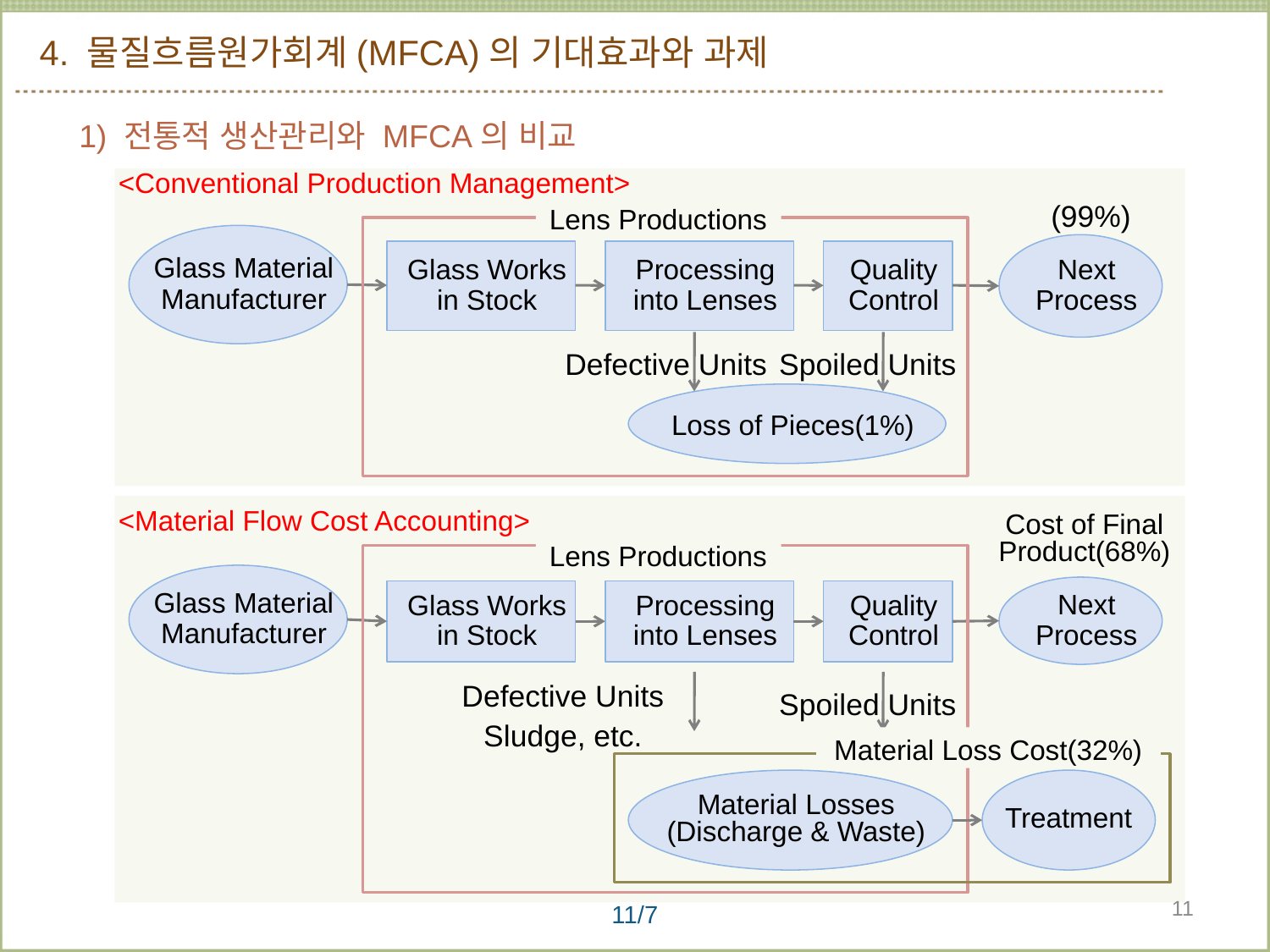

# 4. 물질흐름원가회계(MFCA)의 기대효과와 과제
1) 전통적 생산관리와 MFCA의 비교
<Conventional Production Management>

(99%)
Lens Productions

Glass Material
Manufacturer
Next
Process
Glass Works
in Stock
Processing
into Lenses
Quality
Control
Defective Units
Spoiled Units
Loss of Pieces(1%)

<Material Flow Cost Accounting>
Cost of Final
Product(68%)
Lens Productions

Glass Material
Manufacturer
Next
Process
Glass Works
in Stock
Processing
into Lenses
Quality
Control
Defective Units
Sludge, etc.
Spoiled Units
Material Loss Cost(32%)

Material Losses
(Discharge & Waste)
Treatment
11